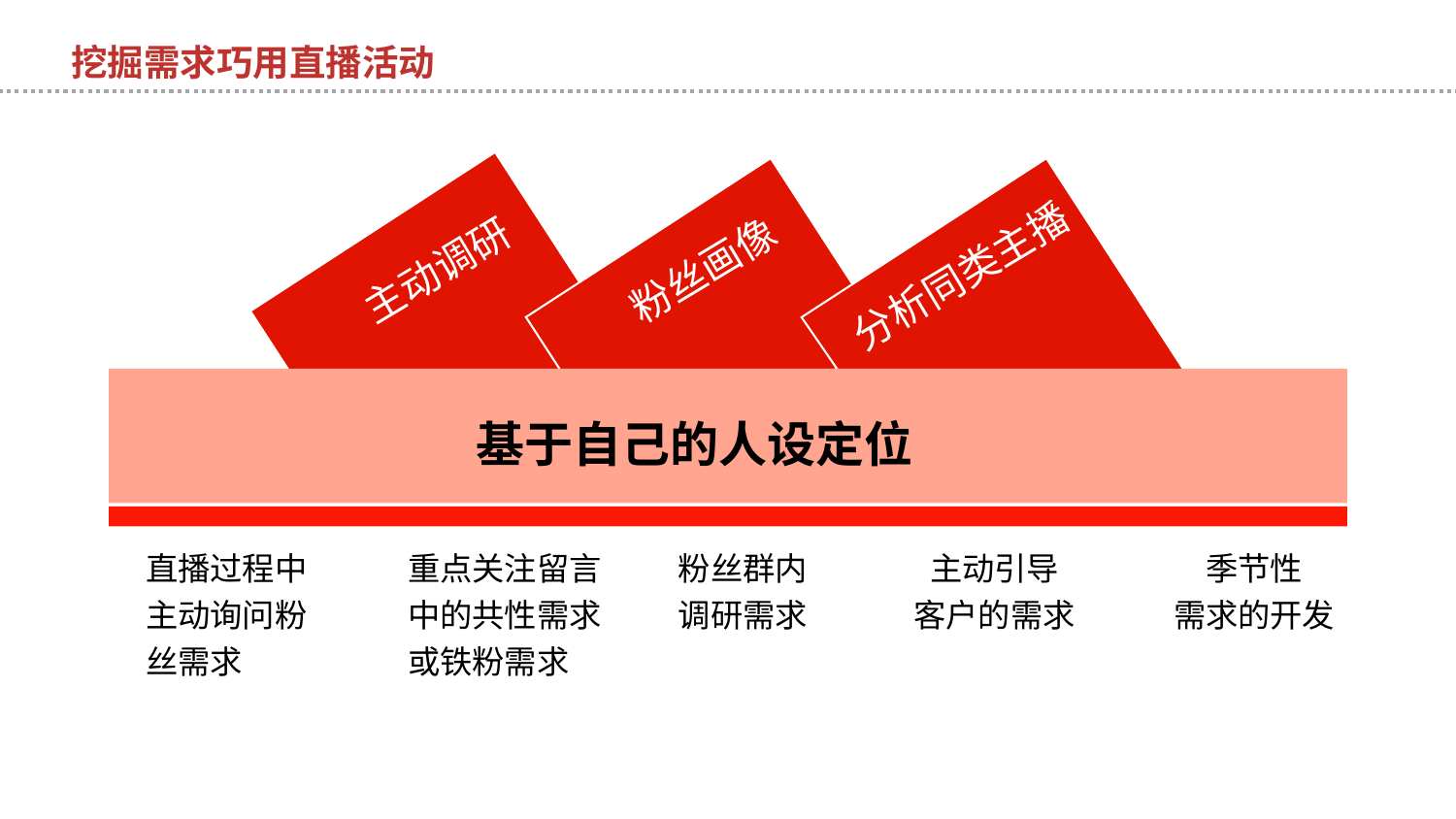

挖掘需求巧用直播活动

主动调研
粉丝画像
分析同类主播

基于自己的人设定位

直播过程中主动询问粉丝需求
重点关注留言中的共性需求或铁粉需求
粉丝群内调研需求
主动引导
客户的需求
季节性
需求的开发